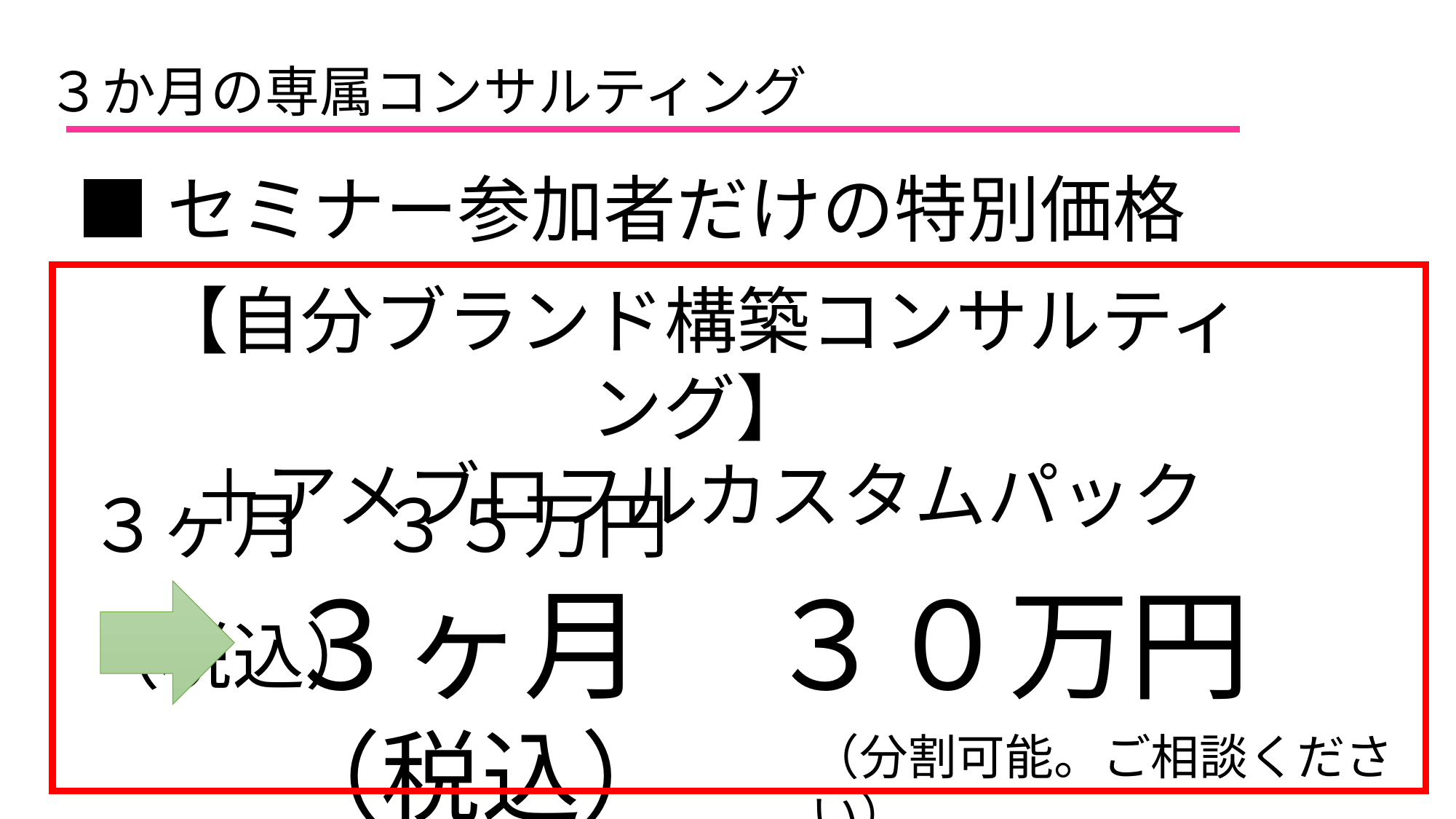

３か月の専属コンサルティング
■セミナー参加者だけの特別価格

【自分ブランド構築コンサルティング】
＋アメブロフルカスタムパック
３ヶ月　３５万円（税込）
３ヶ月　３０万円（税込）

（分割可能。ご相談ください）